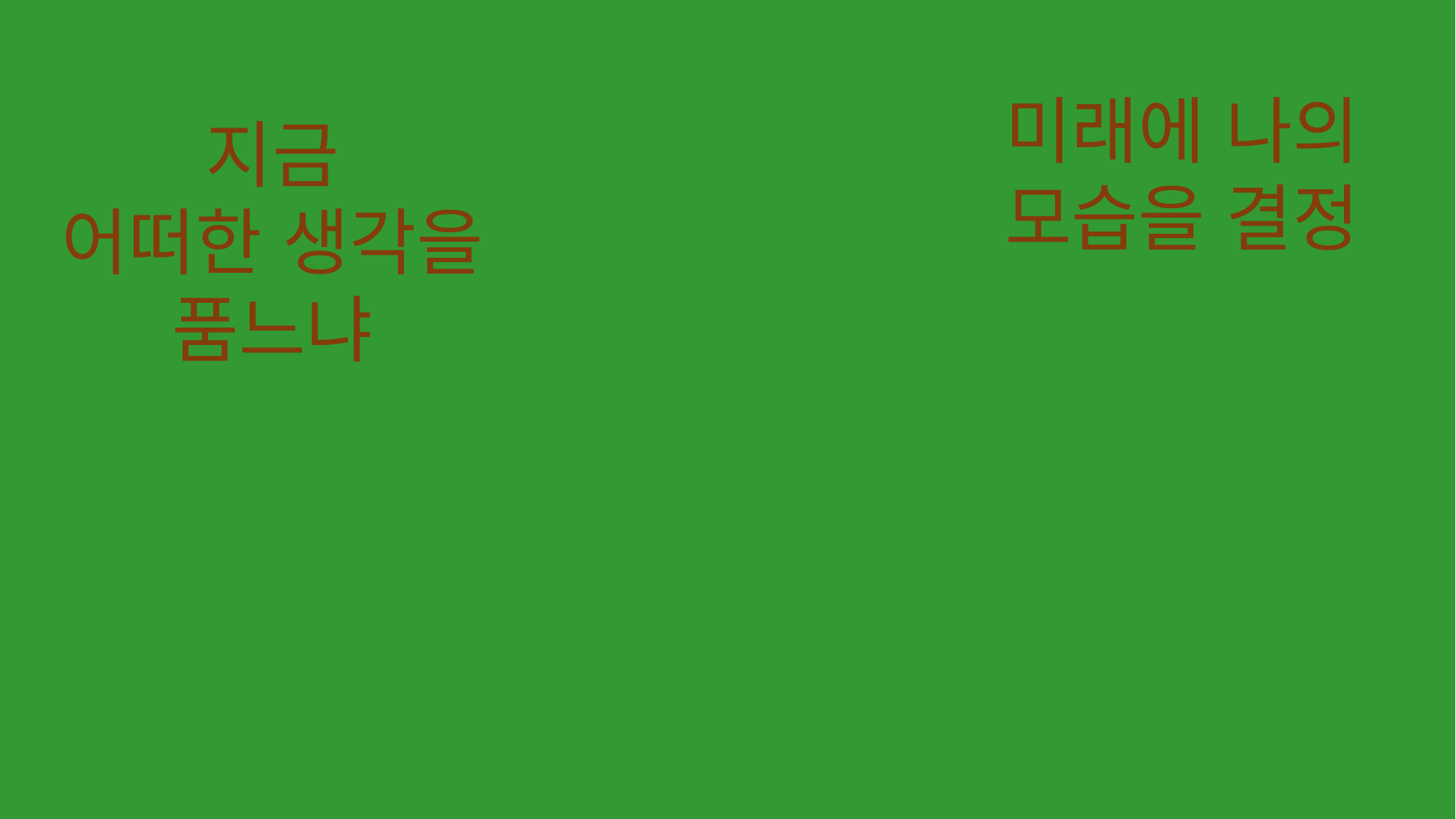

미래에 나의
모습을 결정
지금
어떠한 생각을
품느냐